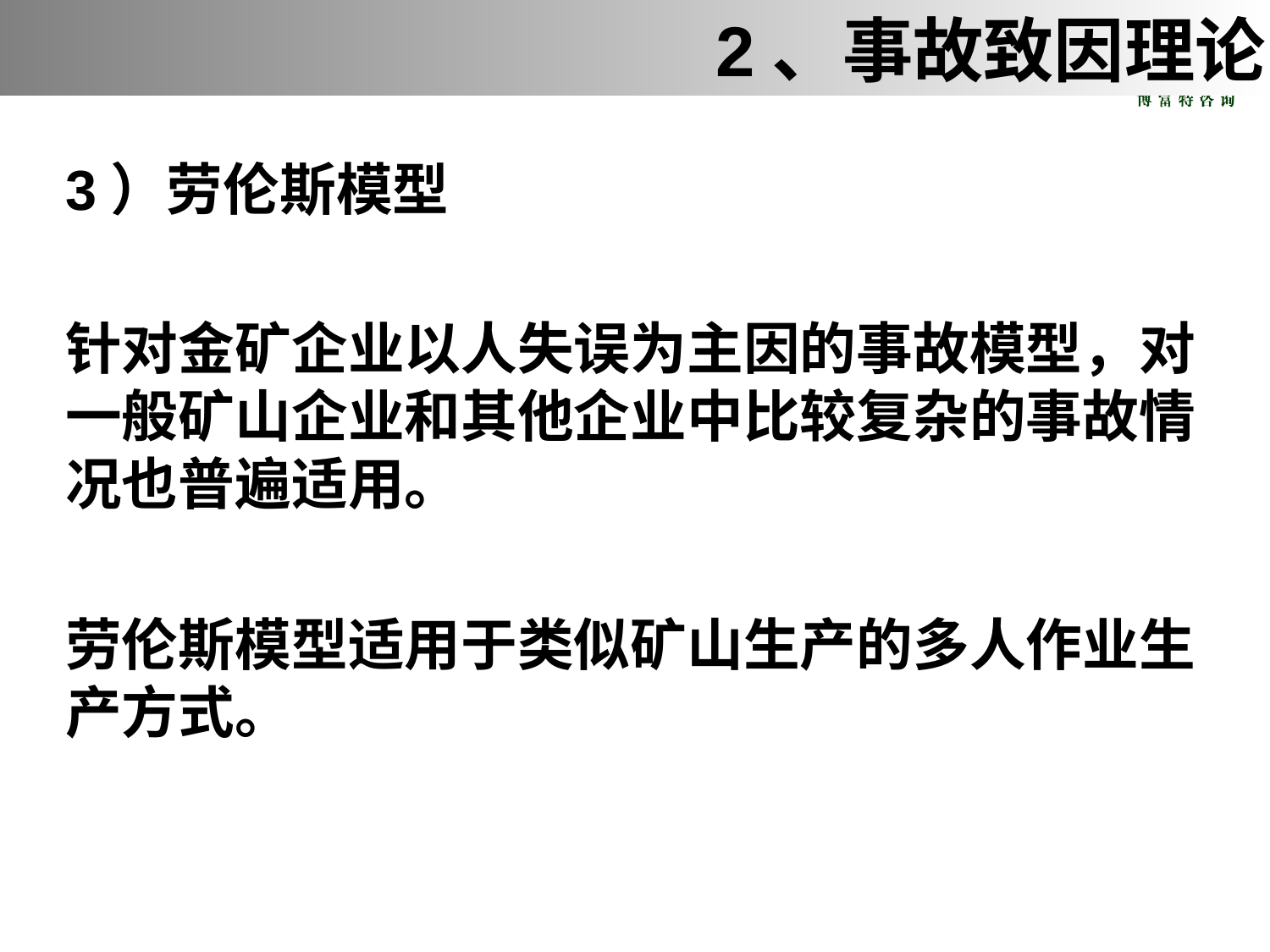

2、事故致因理论
3）劳伦斯模型
针对金矿企业以人失误为主因的事故模型，对一般矿山企业和其他企业中比较复杂的事故情况也普遍适用。
劳伦斯模型适用于类似矿山生产的多人作业生产方式。